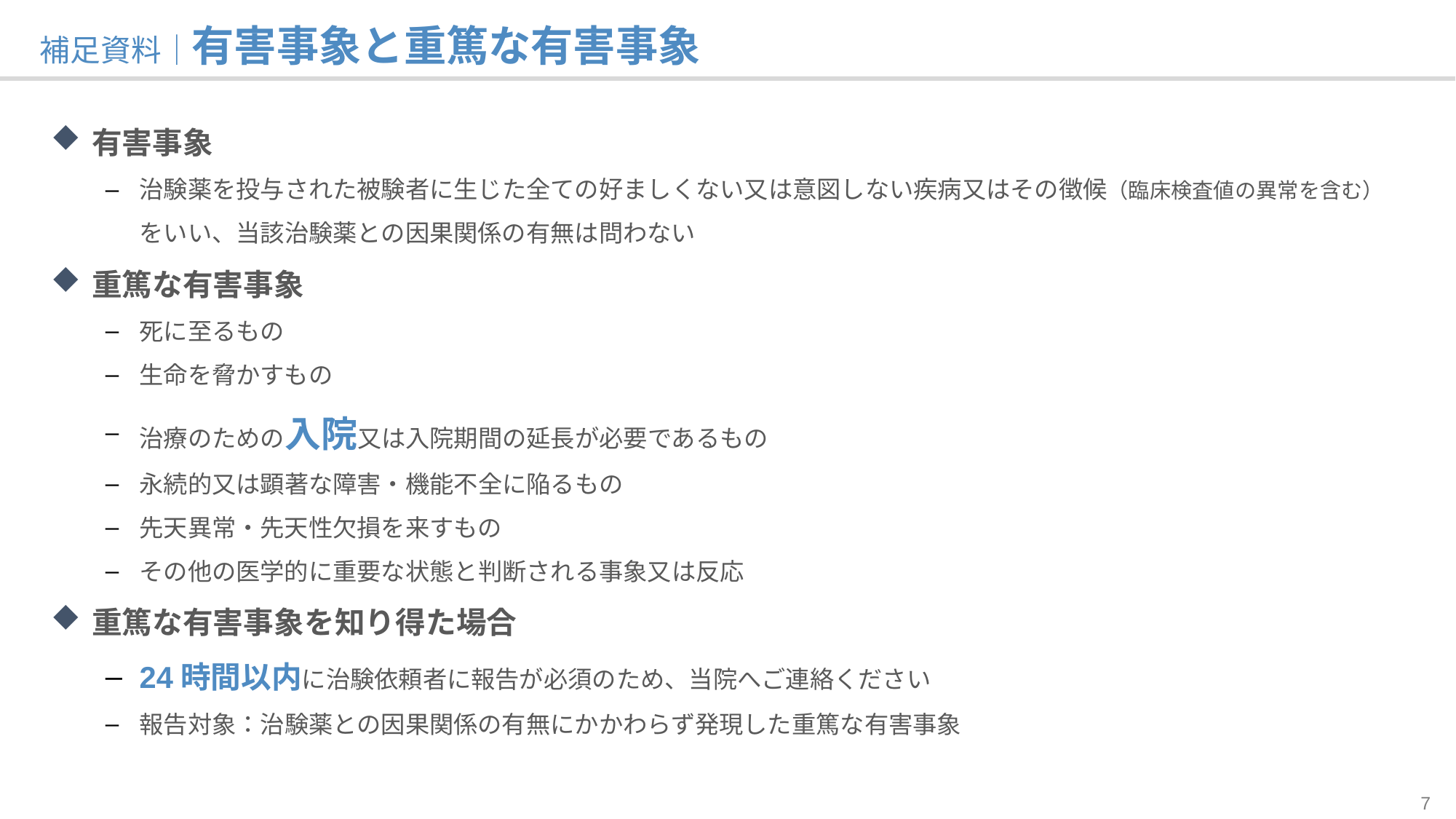

# 補足資料｜有害事象と重篤な有害事象
有害事象
治験薬を投与された被験者に生じた全ての好ましくない又は意図しない疾病又はその徴候（臨床検査値の異常を含む）
をいい、当該治験薬との因果関係の有無は問わない
重篤な有害事象
死に至るもの
生命を脅かすもの
治療のための入院又は入院期間の延長が必要であるもの
永続的又は顕著な障害・機能不全に陥るもの
先天異常・先天性欠損を来すもの
その他の医学的に重要な状態と判断される事象又は反応
重篤な有害事象を知り得た場合
24時間以内に治験依頼者に報告が必須のため、当院へご連絡ください
報告対象：治験薬との因果関係の有無にかかわらず発現した重篤な有害事象
7